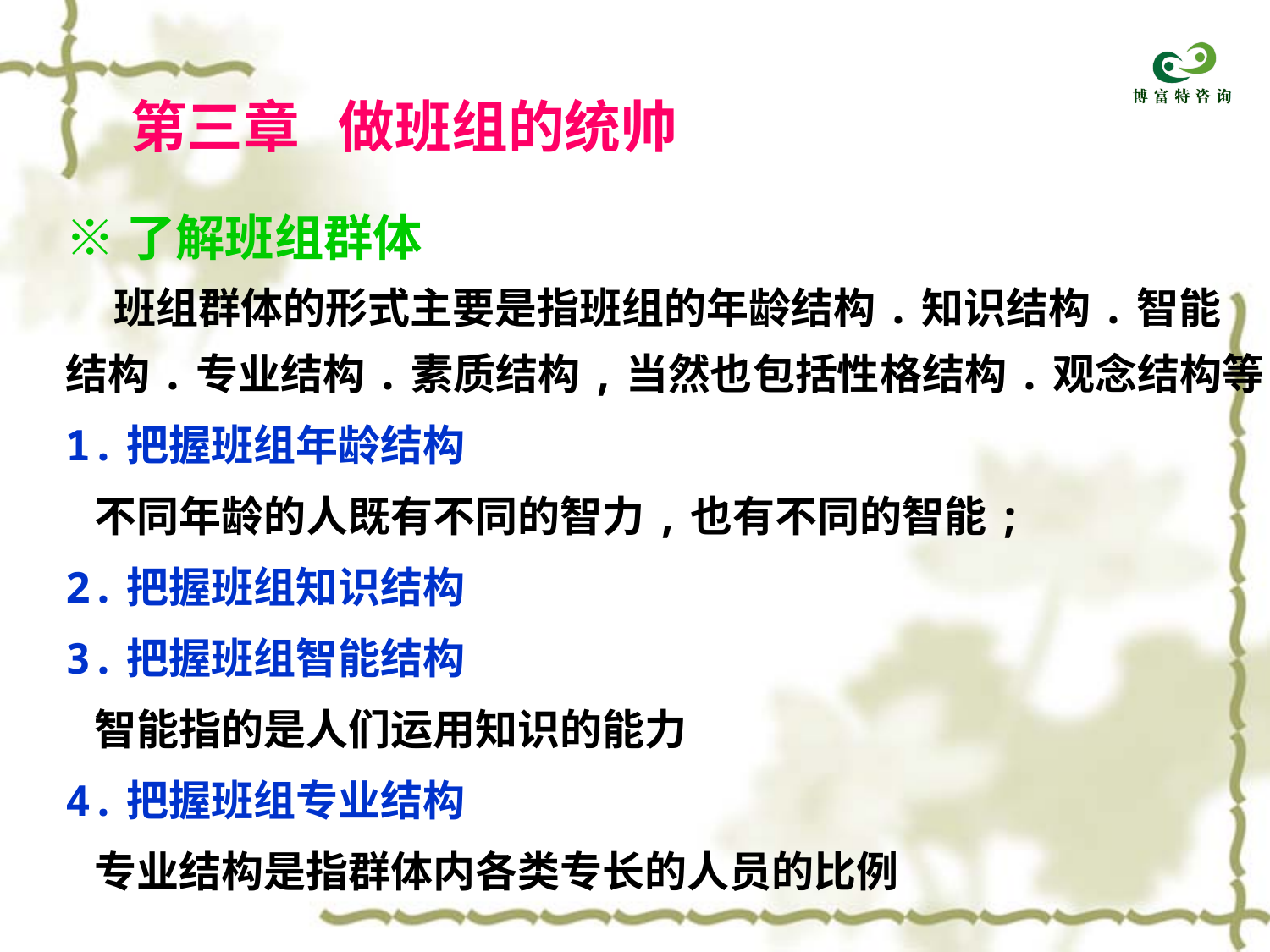

第三章   做班组的统帅

※了解班组群体
    班组群体的形式主要是指班组的年龄结构.知识结构.智能
结构.专业结构.素质结构,当然也包括性格结构.观念结构等.
1.把握班组年龄结构
  不同年龄的人既有不同的智力,也有不同的智能;
2.把握班组知识结构
3.把握班组智能结构
  智能指的是人们运用知识的能力
4.把握班组专业结构
  专业结构是指群体内各类专长的人员的比例